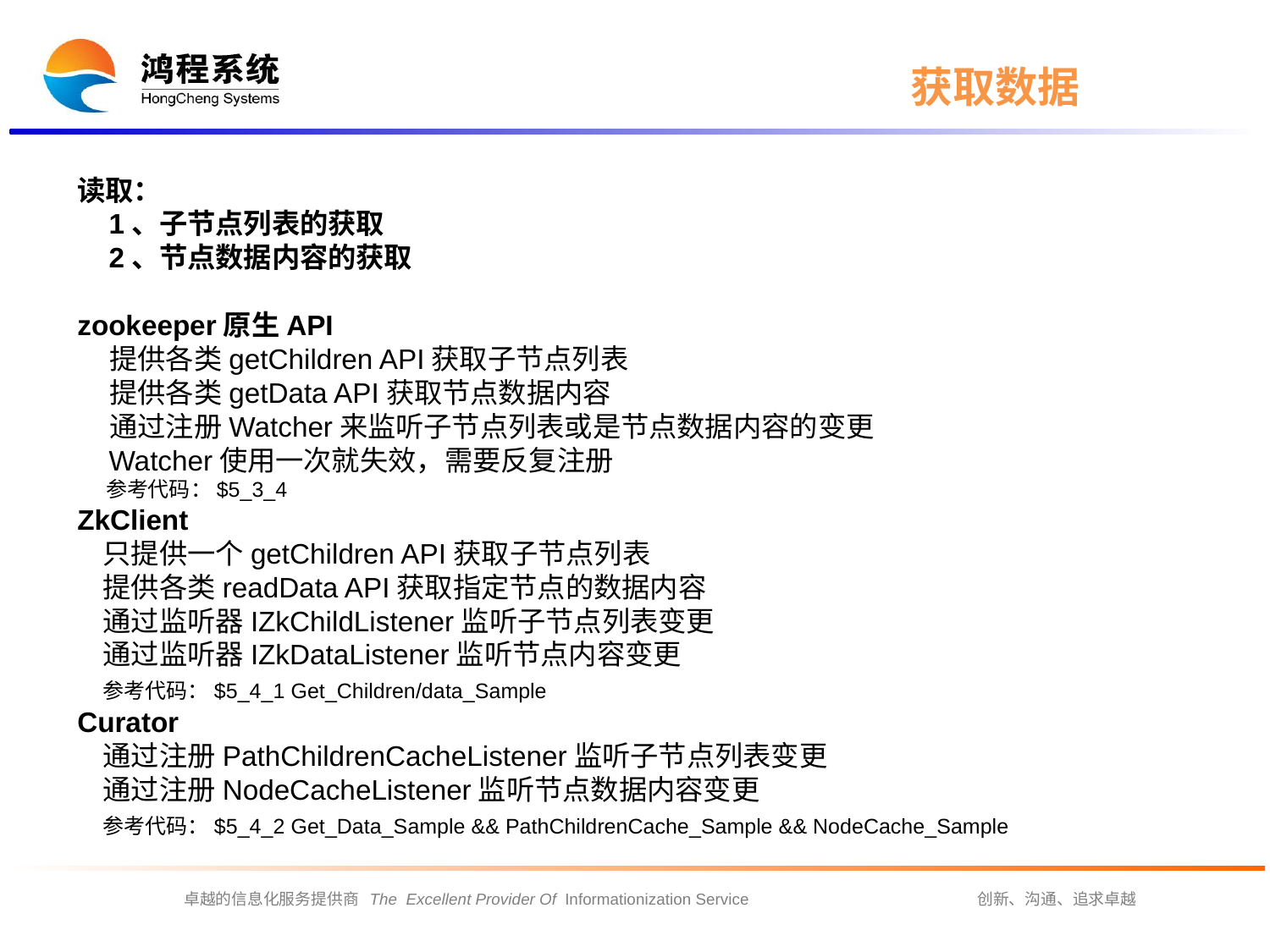

# 获取数据
读取：
    1、子节点列表的获取
    2、节点数据内容的获取

zookeeper原生API
    提供各类getChildren API获取子节点列表
    提供各类getData API获取节点数据内容
    通过注册Watcher来监听子节点列表或是节点数据内容的变更
    Watcher使用一次就失效，需要反复注册
     参考代码：$5_3_4
ZkClient
   只提供一个getChildren API获取子节点列表
   提供各类readData API获取指定节点的数据内容
   通过监听器IZkChildListener监听子节点列表变更
   通过监听器IZkDataListener监听节点内容变更
   参考代码：$5_4_1 Get_Children/data_Sample
Curator
   通过注册PathChildrenCacheListener监听子节点列表变更
   通过注册NodeCacheListener监听节点数据内容变更
   参考代码：$5_4_2 Get_Data_Sample && PathChildrenCache_Sample && NodeCache_Sample